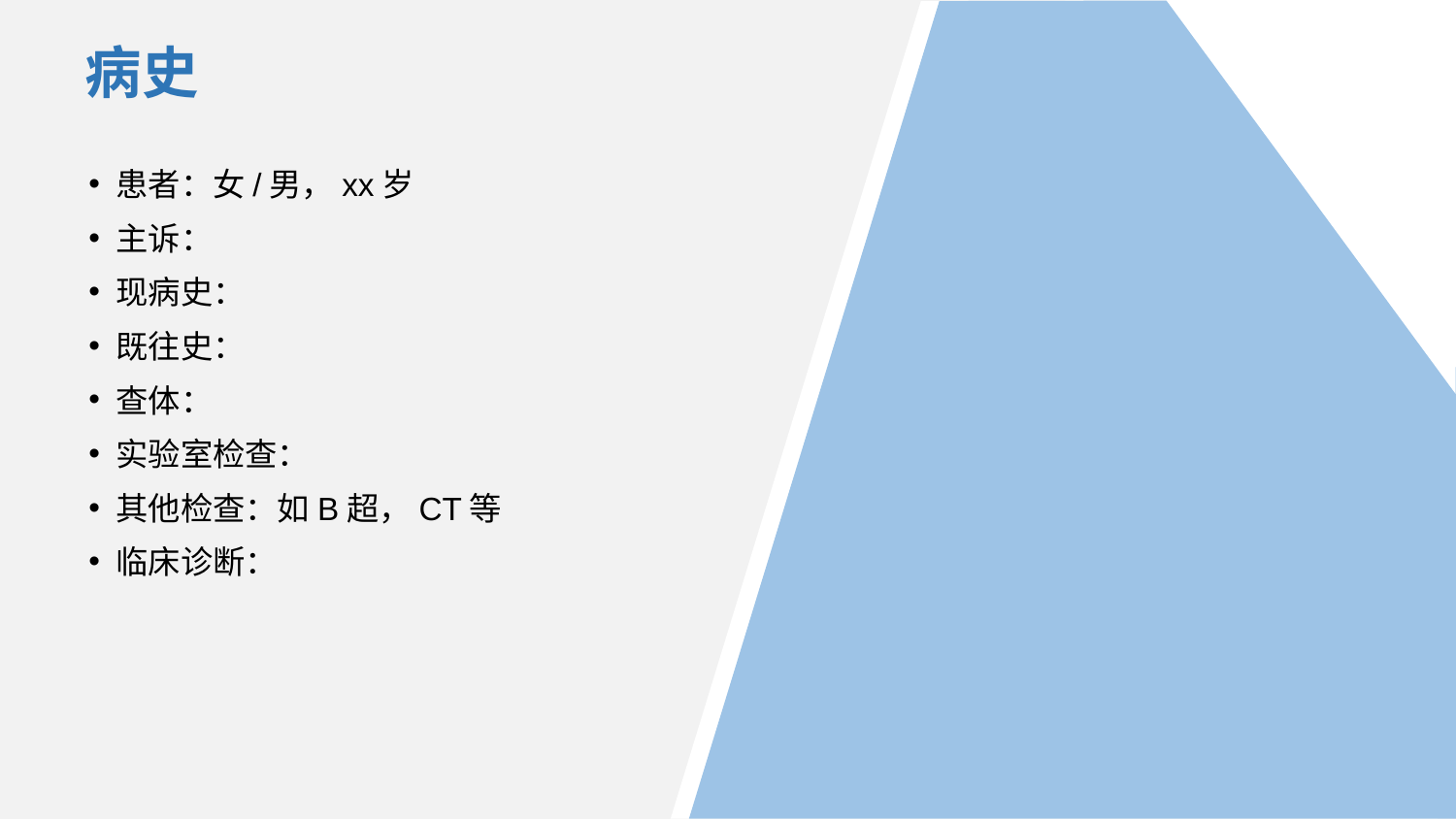

病史
患者：女/男，xx岁
主诉：
现病史：
既往史：
查体：
实验室检查：
其他检查：如B超，CT等
临床诊断：